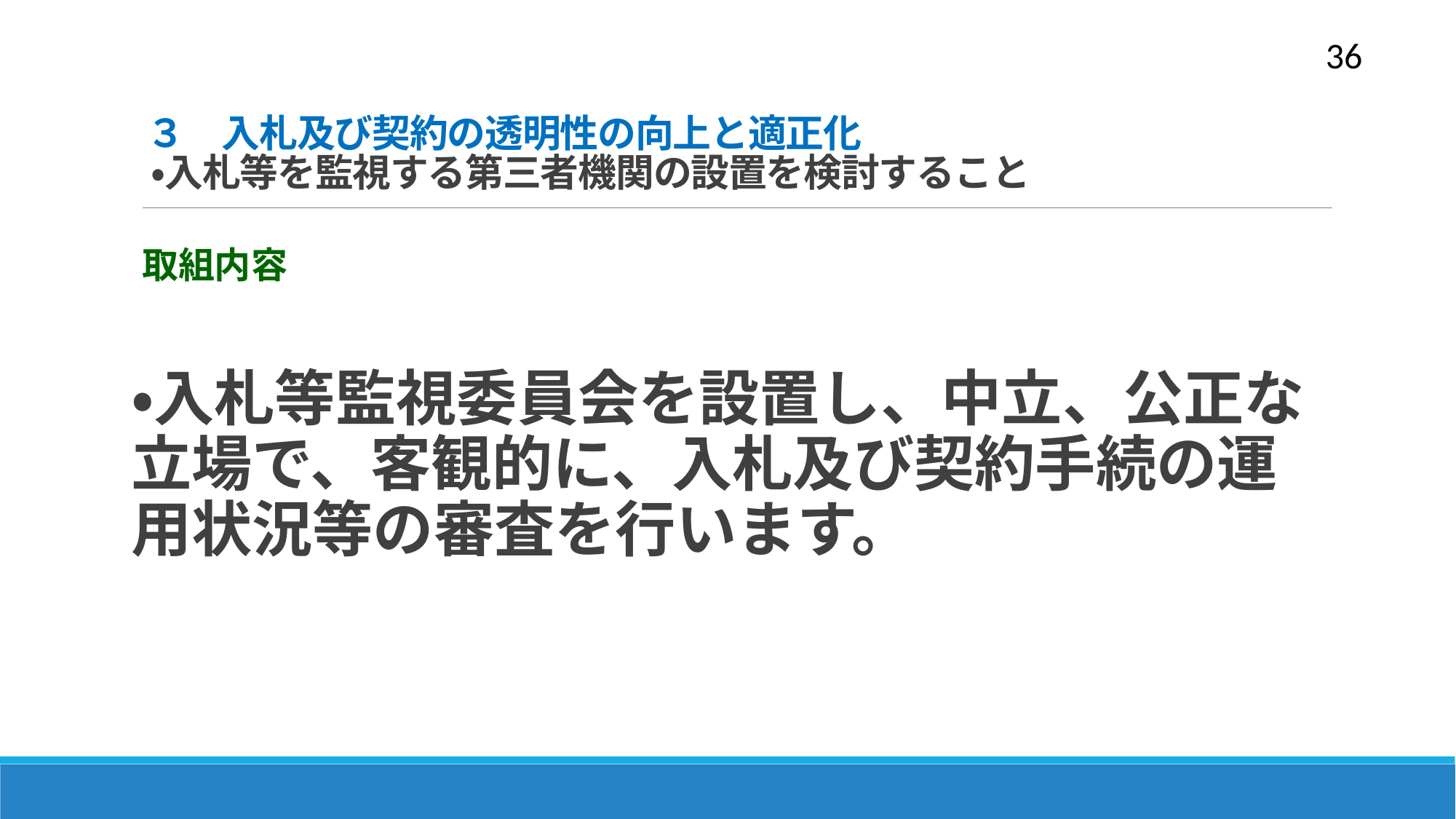

36
# ３　入札及び契約の透明性の向上と適正化 　・入札等を監視する第三者機関の設置を検討すること
取組内容

・入札等監視委員会を設置し、中立、公正な立場で、客観的に、入札及び契約手続の運用状況等の審査を行います。